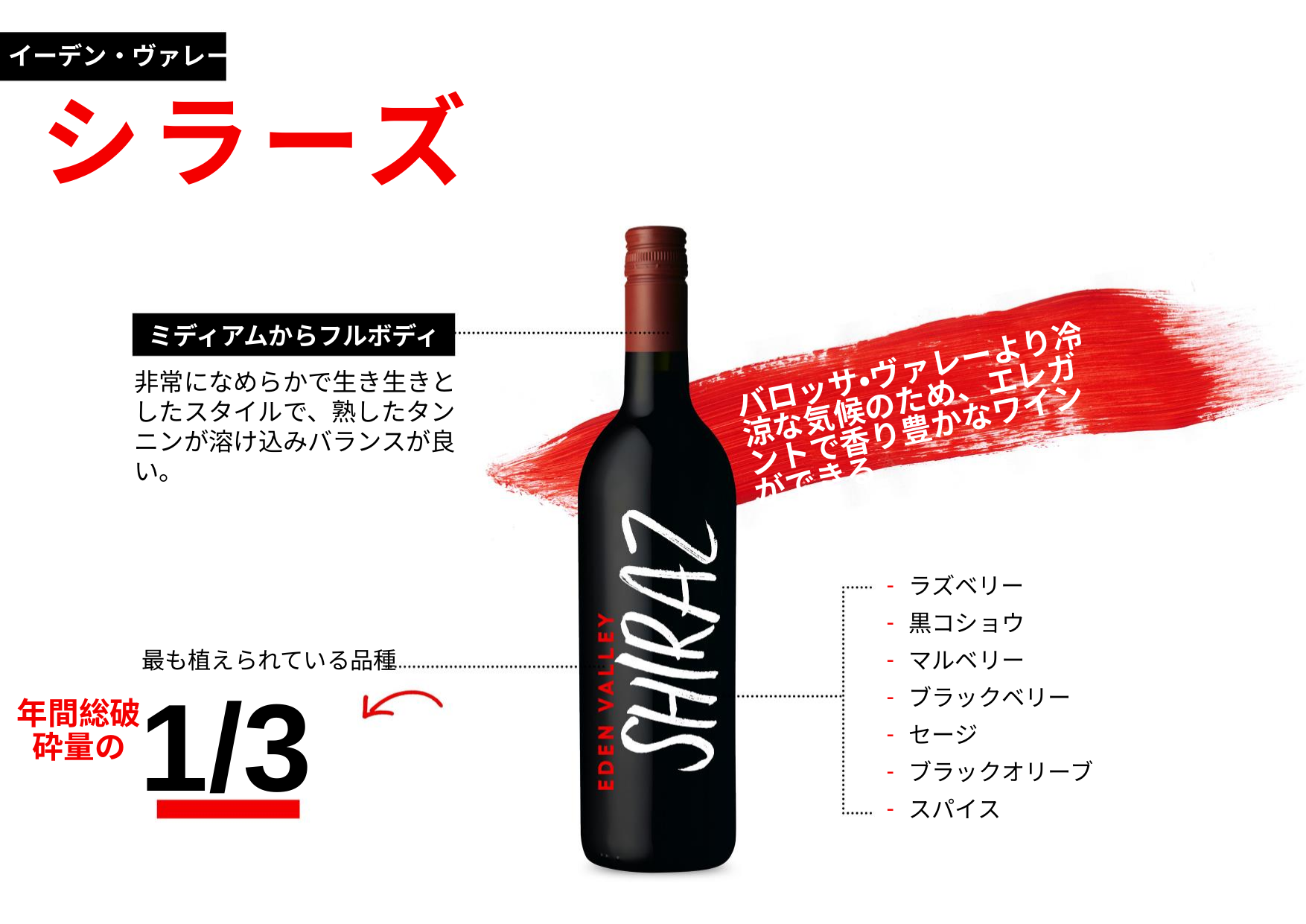

イーデン・ヴァレー
シラーズ
ミディアムからフルボディ
バロッサ・ヴァレーより冷涼な気候のため、エレガントで香り豊かなワインができる
非常になめらかで生き生きとしたスタイルで、熟したタンニンが溶け込みバランスが良い。
ラズベリー
黒コショウ
マルベリー
ブラックベリー
セージ
ブラックオリーブ
スパイス
最も植えられている品種
年間総破砕量の
1/3